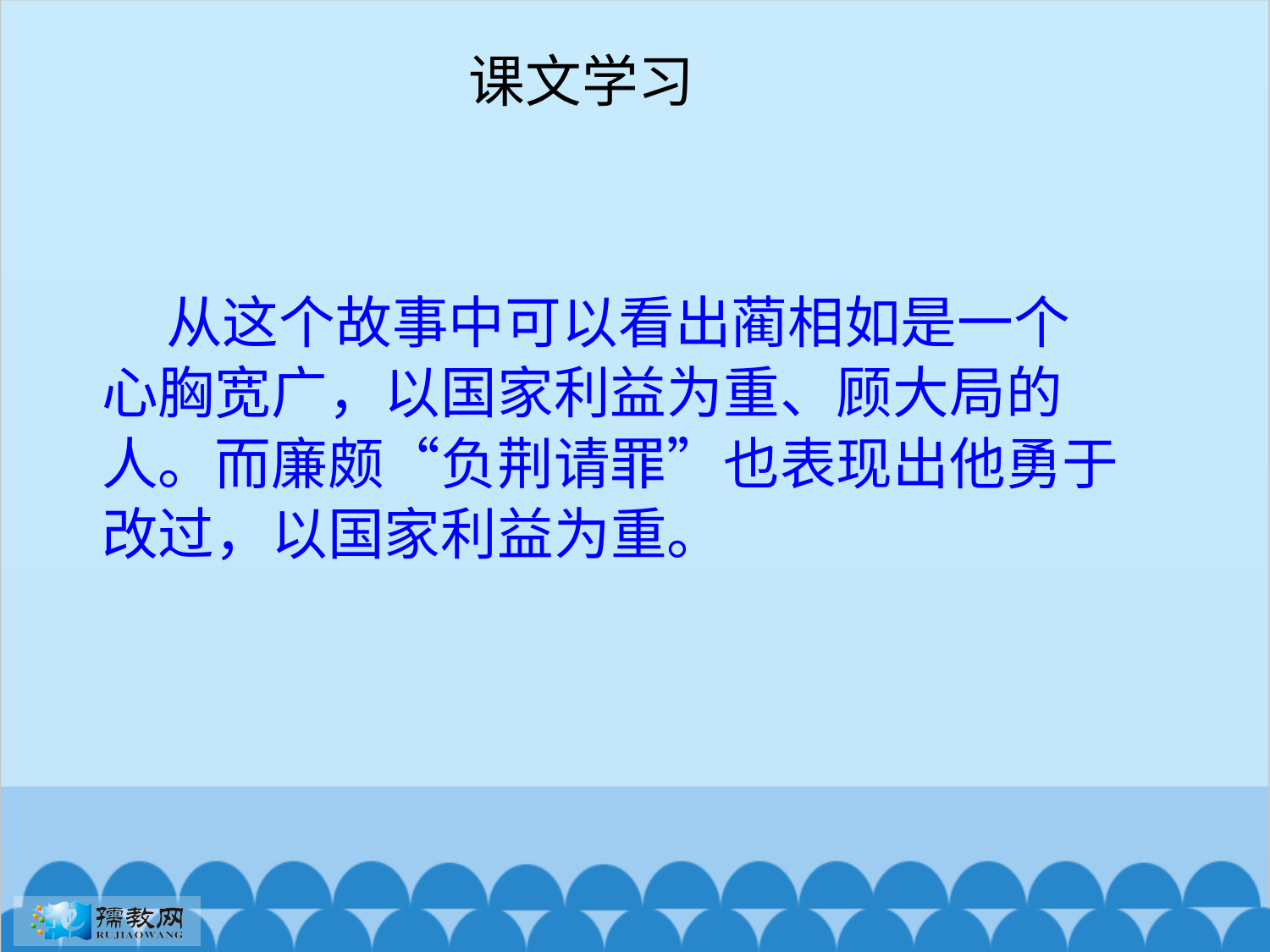

课文学习
    从这个故事中可以看出蔺相如是一个心胸宽广，以国家利益为重、顾大局的人。而廉颇“负荆请罪”也表现出他勇于改过，以国家利益为重。